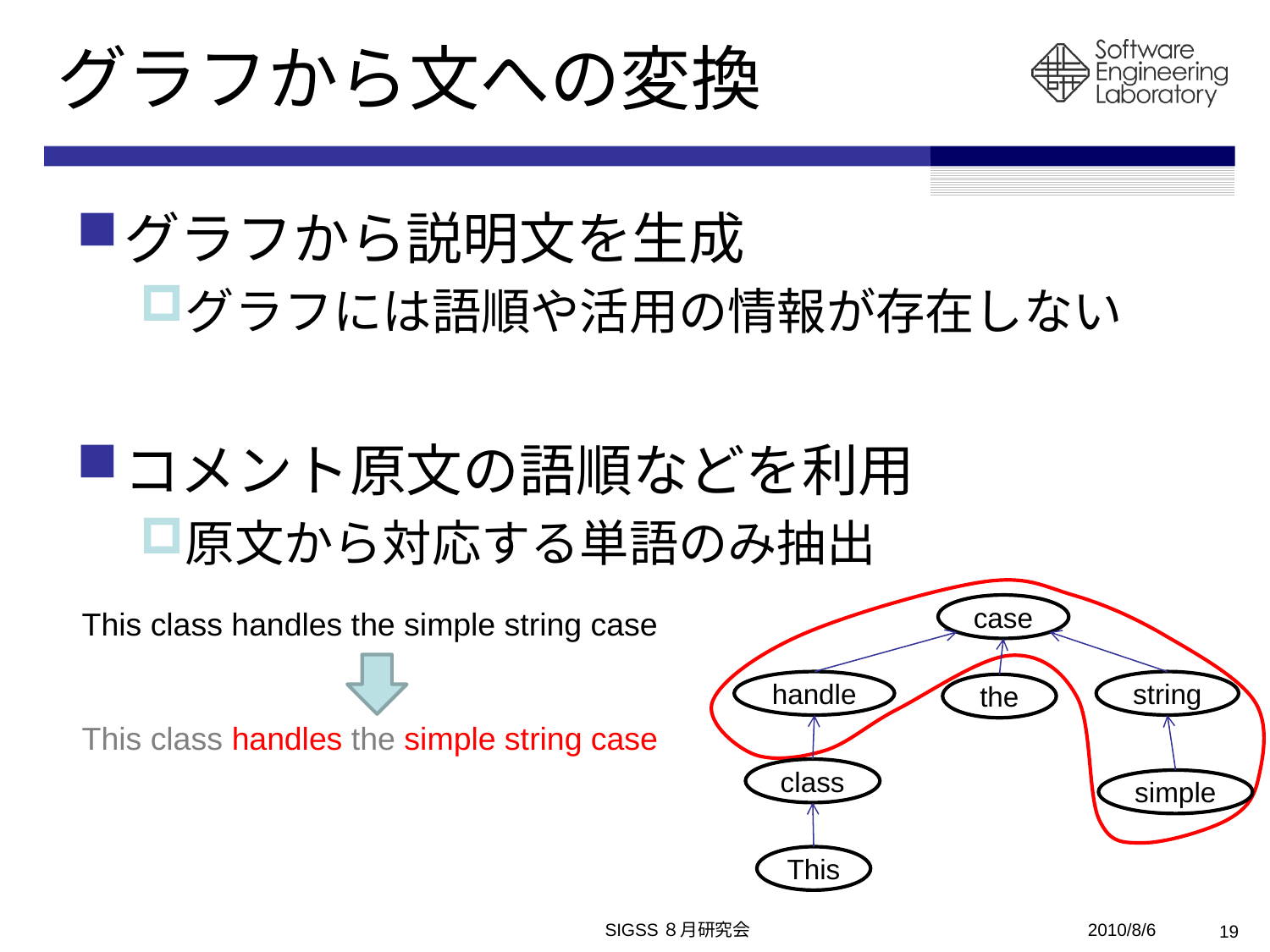

# グラフから文への変換
グラフから説明文を生成
グラフには語順や活用の情報が存在しない

コメント原文の語順などを利用
原文から対応する単語のみ抽出

case
handle
string
the
class
simple
This
This class handles the simple string case

This class handles the simple string case

SIGSS８月研究会
2010/8/6
19